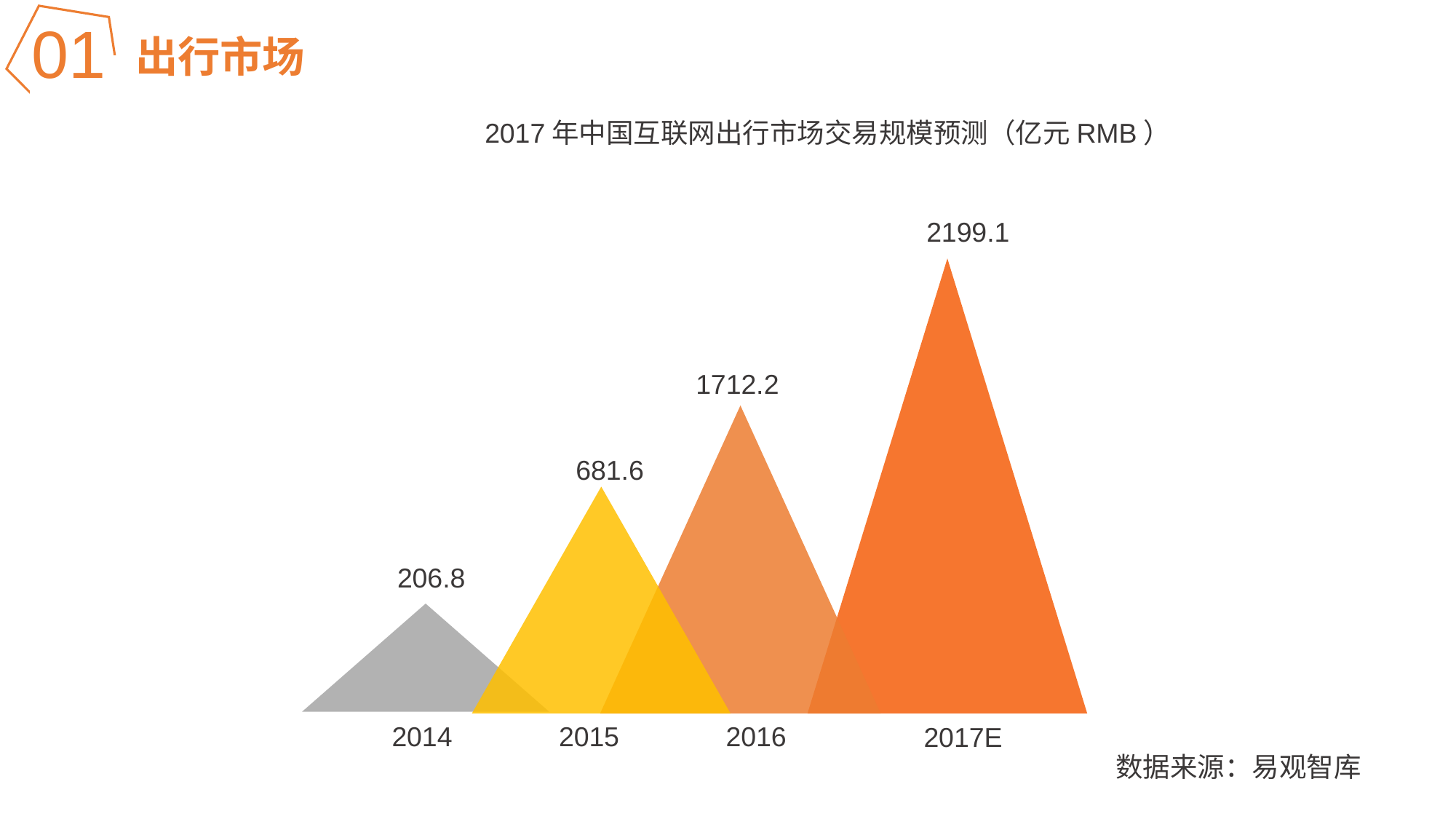

01
出行市场

2017年中国互联网出行市场交易规模预测（亿元RMB）

2014
2015
2016
2017E
2199.1
1712.2
681.6
206.8
数据来源：易观智库